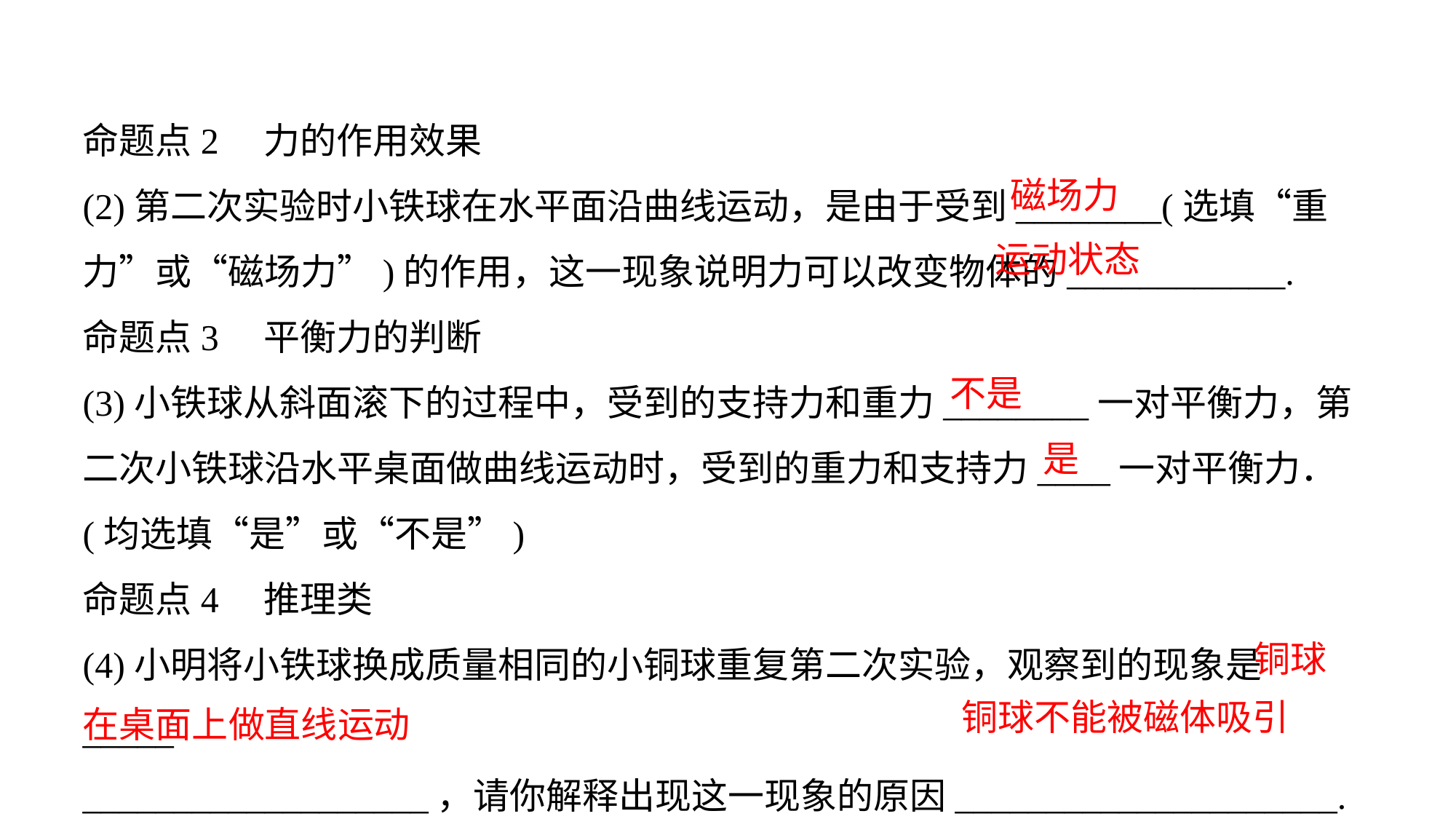

命题点2　力的作用效果
(2)第二次实验时小铁球在水平面沿曲线运动，是由于受到________(选填“重力”或“磁场力”)的作用，这一现象说明力可以改变物体的____________.
命题点3　平衡力的判断
(3)小铁球从斜面滚下的过程中，受到的支持力和重力________一对平衡力，第二次小铁球沿水平桌面做曲线运动时，受到的重力和支持力____一对平衡力．
(均选填“是”或“不是”)
命题点4　推理类
(4)小明将小铁球换成质量相同的小铜球重复第二次实验，观察到的现象是_____
___________________，请你解释出现这一现象的原因_____________________.
磁场力
运动状态
不是
是
                                                                                                                                              铜球在桌面上做直线运动
铜球不能被磁体吸引